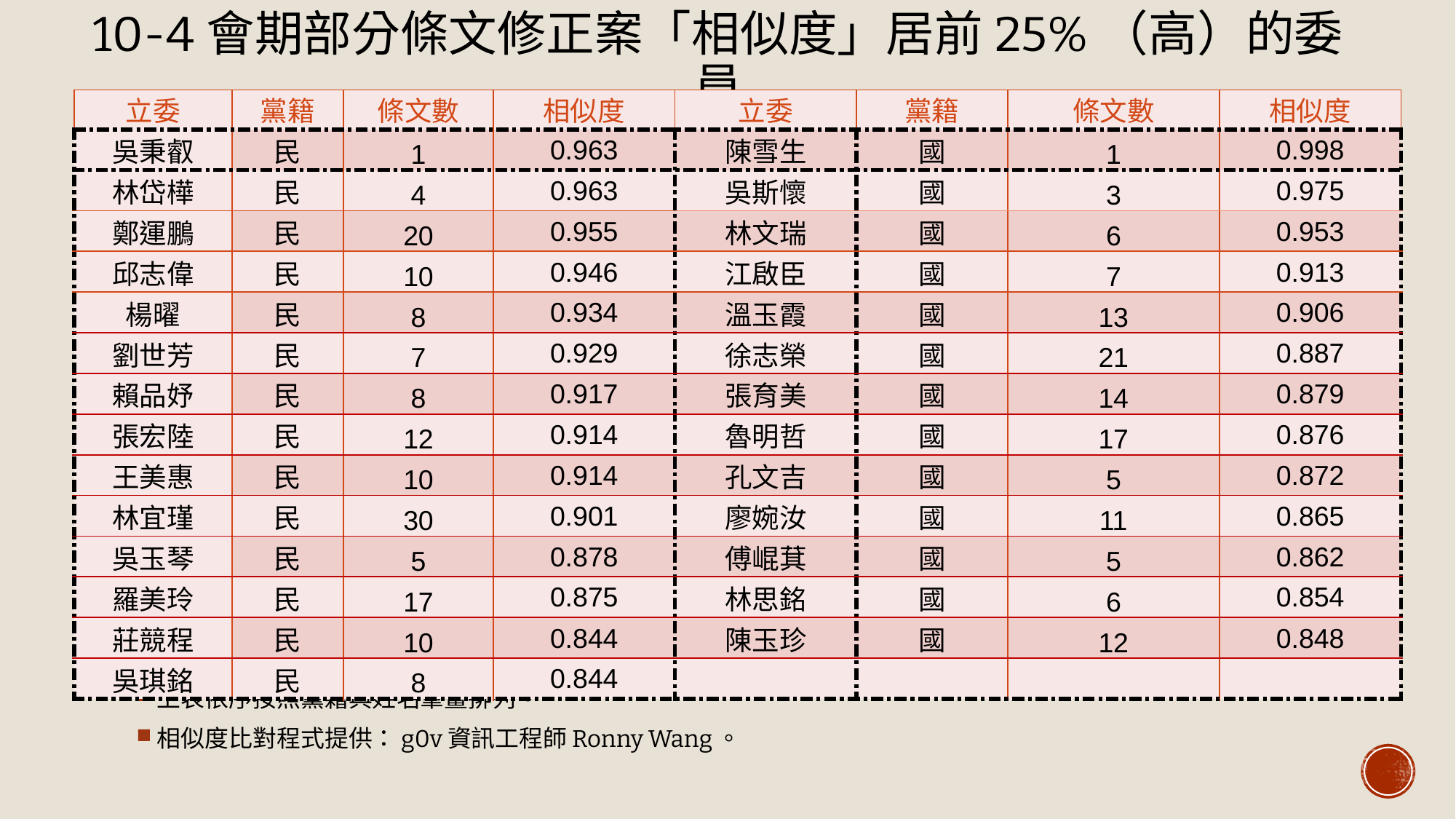

# 10-4會期部分條文修正案「相似度」居前25%（高）的委員
| 立委 | 黨籍 | 條文數 | 相似度 | 立委 | 黨籍 | 條文數 | 相似度 |
| --- | --- | --- | --- | --- | --- | --- | --- |
| 吳秉叡 | 民 | 1 | 0.963 | 陳雪生 | 國 | 1 | 0.998 |
| 林岱樺 | 民 | 4 | 0.963 | 吳斯懷 | 國 | 3 | 0.975 |
| 鄭運鵬 | 民 | 20 | 0.955 | 林文瑞 | 國 | 6 | 0.953 |
| 邱志偉 | 民 | 10 | 0.946 | 江啟臣 | 國 | 7 | 0.913 |
| 楊曜 | 民 | 8 | 0.934 | 溫玉霞 | 國 | 13 | 0.906 |
| 劉世芳 | 民 | 7 | 0.929 | 徐志榮 | 國 | 21 | 0.887 |
| 賴品妤 | 民 | 8 | 0.917 | 張育美 | 國 | 14 | 0.879 |
| 張宏陸 | 民 | 12 | 0.914 | 魯明哲 | 國 | 17 | 0.876 |
| 王美惠 | 民 | 10 | 0.914 | 孔文吉 | 國 | 5 | 0.872 |
| 林宜瑾 | 民 | 30 | 0.901 | 廖婉汝 | 國 | 11 | 0.865 |
| 吳玉琴 | 民 | 5 | 0.878 | 傅崐萁 | 國 | 5 | 0.862 |
| 羅美玲 | 民 | 17 | 0.875 | 林思銘 | 國 | 6 | 0.854 |
| 莊競程 | 民 | 10 | 0.844 | 陳玉珍 | 國 | 12 | 0.848 |
| 吳琪銘 | 民 | 8 | 0.844 |  |  |  |  |
上表依序按照黨籍與姓名筆畫排列。
相似度比對程式提供：g0v資訊工程師Ronny Wang。